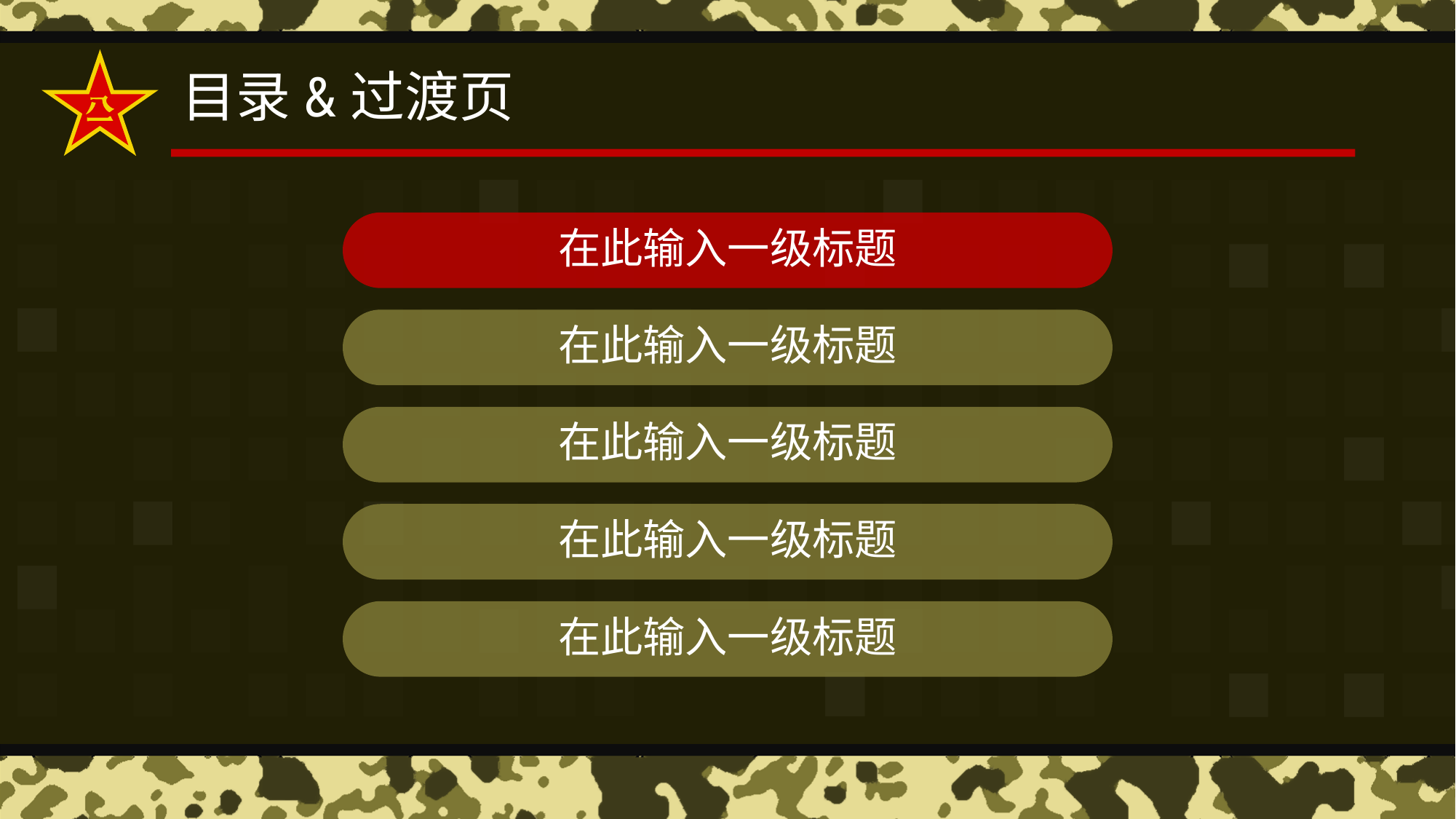

# 目录&过渡页
在此输入一级标题
在此输入一级标题
在此输入一级标题
在此输入一级标题
在此输入一级标题